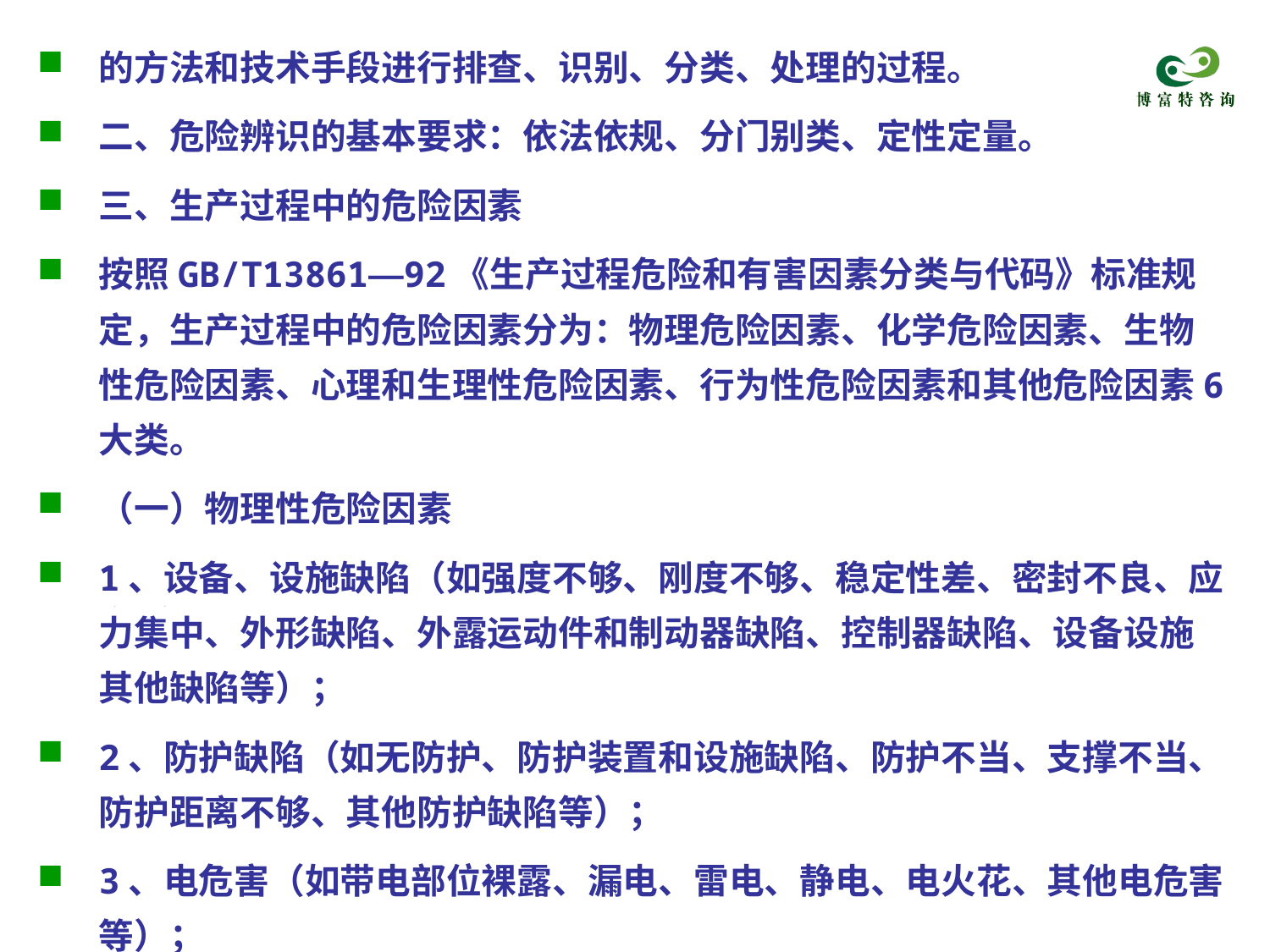

的方法和技术手段进行排查、识别、分类、处理的过程。
二、危险辨识的基本要求：依法依规、分门别类、定性定量。
三、生产过程中的危险因素
按照GB/T13861—92《生产过程危险和有害因素分类与代码》标准规定，生产过程中的危险因素分为：物理危险因素、化学危险因素、生物性危险因素、心理和生理性危险因素、行为性危险因素和其他危险因素6大类。
（一）物理性危险因素
1、设备、设施缺陷（如强度不够、刚度不够、稳定性差、密封不良、应力集中、外形缺陷、外露运动件和制动器缺陷、控制器缺陷、设备设施其他缺陷等）；
2、防护缺陷（如无防护、防护装置和设施缺陷、防护不当、支撑不当、防护距离不够、其他防护缺陷等）；
3、电危害（如带电部位裸露、漏电、雷电、静电、电火花、其他电危害等）；